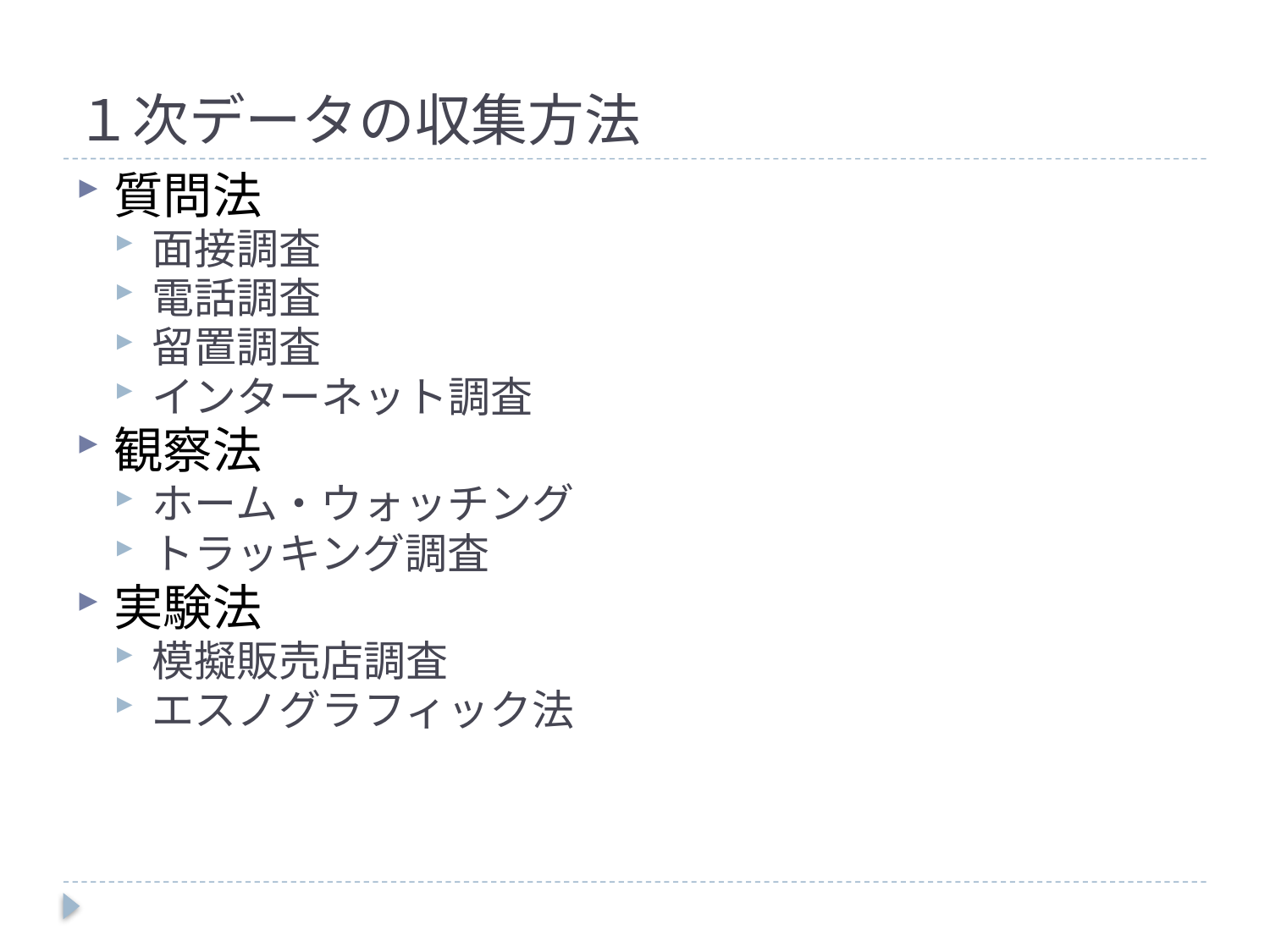

# １次データの収集方法
質問法
面接調査
電話調査
留置調査
インターネット調査
観察法
ホーム・ウォッチング
トラッキング調査
実験法
模擬販売店調査
エスノグラフィック法